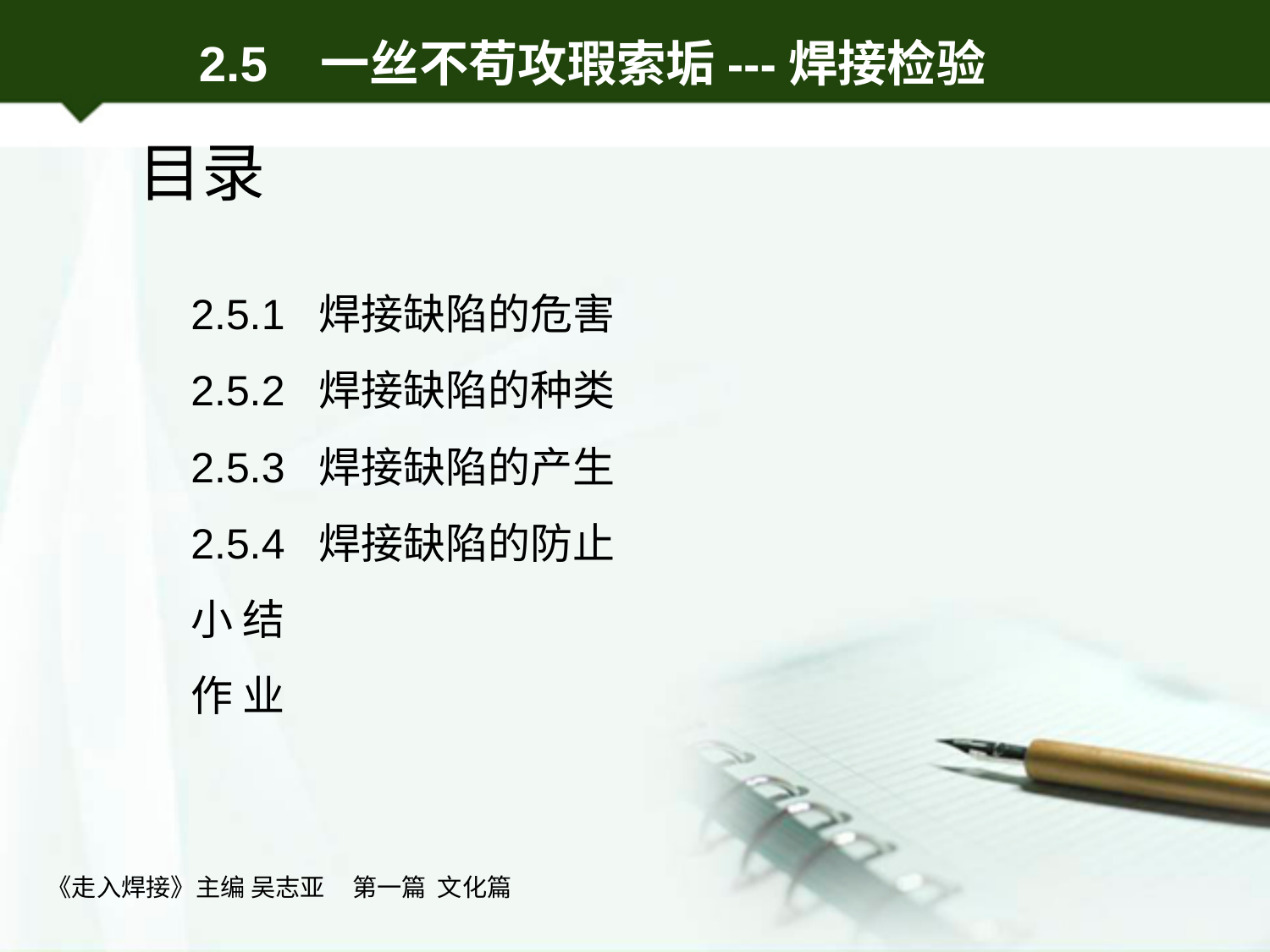

2.5   一丝不苟攻瑕索垢---焊接检验
目录
2.5.1  焊接缺陷的危害
2.5.2  焊接缺陷的种类
2.5.3  焊接缺陷的产生
2.5.4  焊接缺陷的防止
小 结
作 业
《走入焊接》主编 吴志亚     第一篇  文化篇